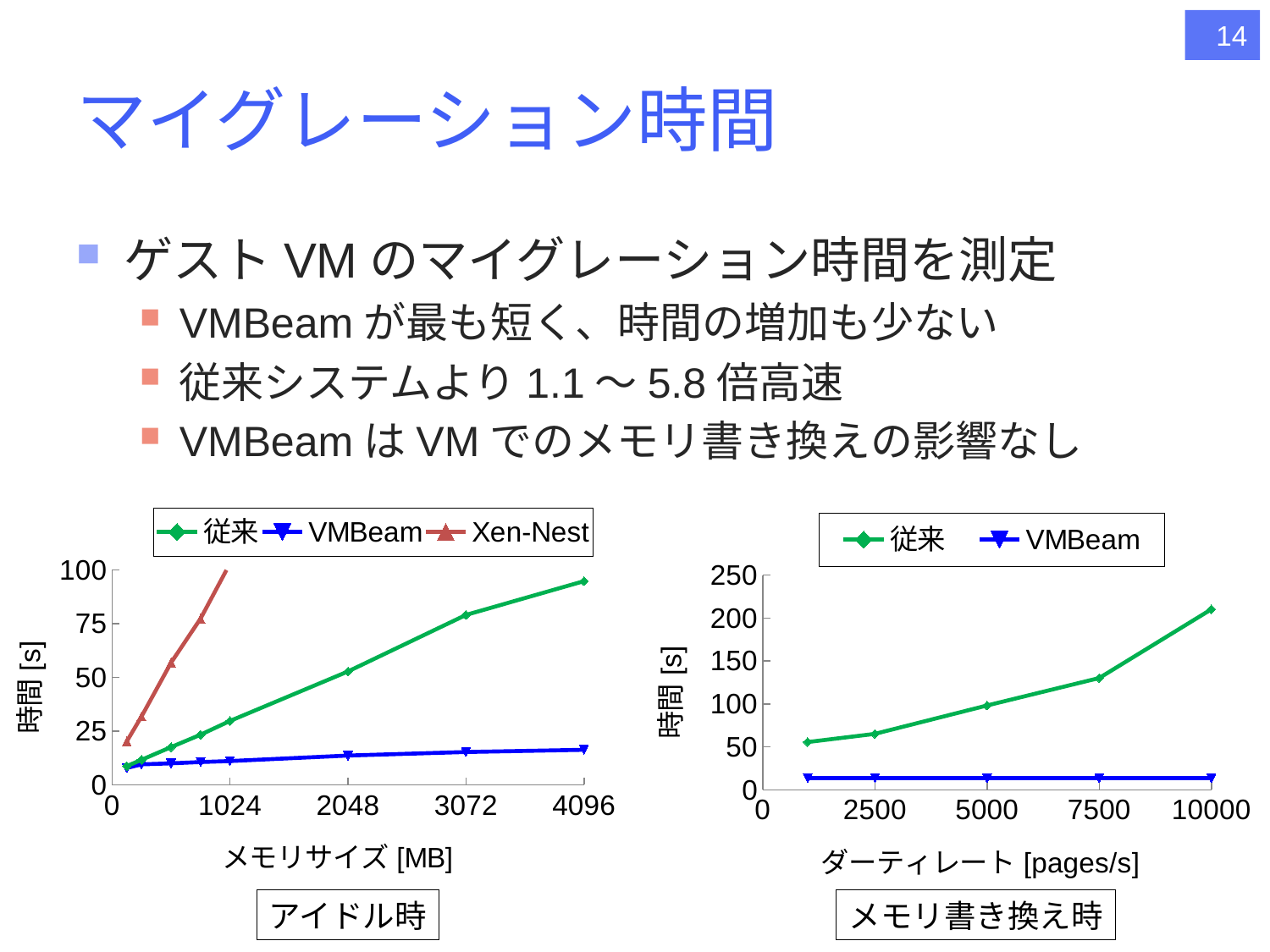

14
# マイグレーション時間
ゲストVMのマイグレーション時間を測定
VMBeamが最も短く、時間の増加も少ない
従来システムより1.1～5.8倍高速
VMBeamはVMでのメモリ書き換えの影響なし

### Chart

| Category | 従来 | VMBeam | Xen-Nest |
|---|---|---|---|

### Chart

| Category | 従来 | VMBeam | Xen-Nest |
|---|---|---|---|

### Chart

| Category | 従来 | VMBeam |
|---|---|---|
アイドル時
メモリ書き換え時